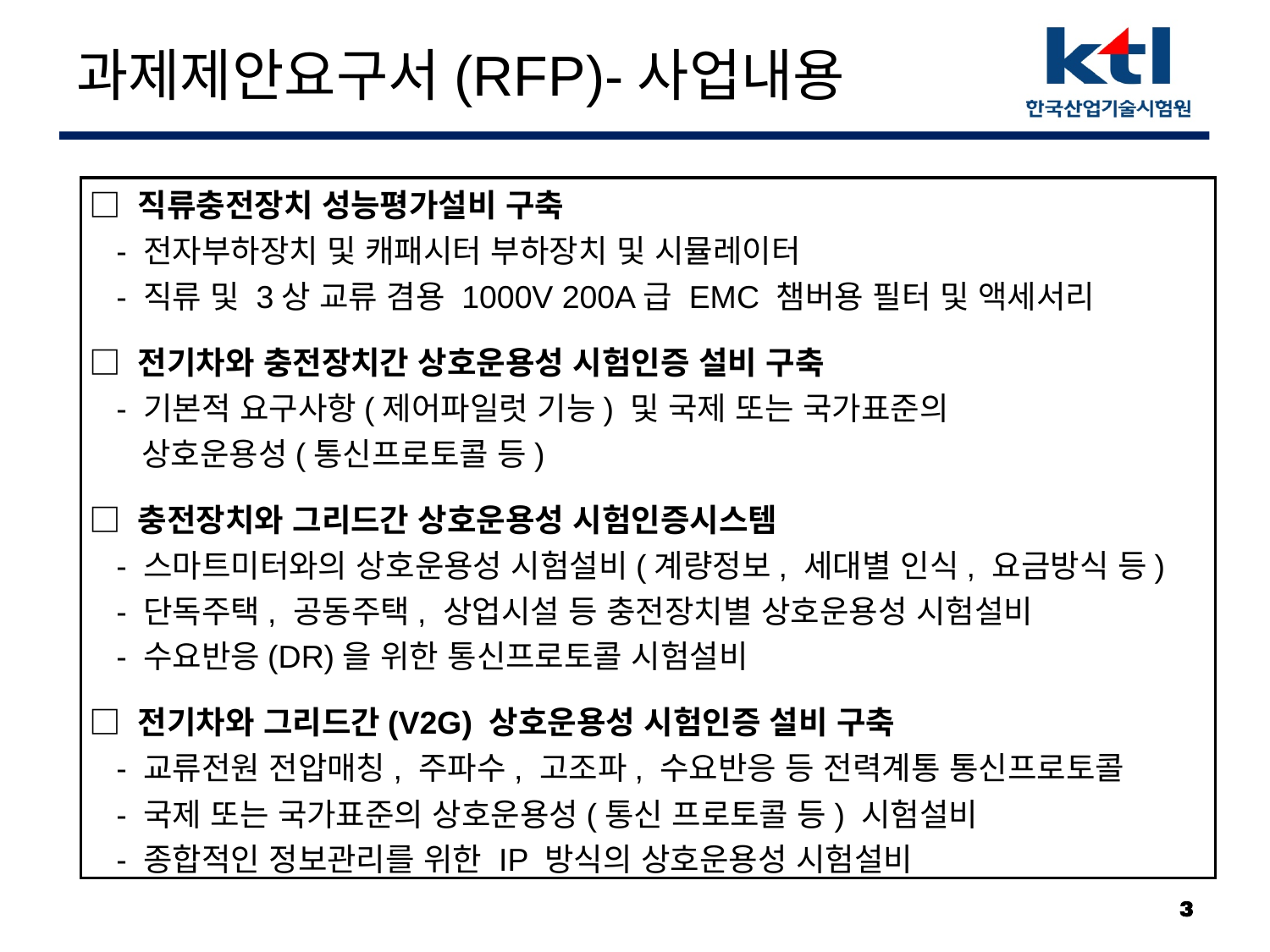

# 과제제안요구서(RFP)-사업내용
 □ 직류충전장치 성능평가설비 구축
    - 전자부하장치 및 캐패시터 부하장치 및 시뮬레이터
    - 직류 및 3상 교류 겸용 1000V 200A급 EMC 챔버용 필터 및 액세서리

 □ 전기차와 충전장치간 상호운용성 시험인증 설비 구축
    - 기본적 요구사항(제어파일럿 기능) 및 국제 또는 국가표준의
      상호운용성(통신프로토콜 등)

 □ 충전장치와 그리드간 상호운용성 시험인증시스템
    - 스마트미터와의 상호운용성 시험설비(계량정보, 세대별 인식, 요금방식 등)
    - 단독주택, 공동주택, 상업시설 등 충전장치별 상호운용성 시험설비
    - 수요반응(DR)을 위한 통신프로토콜 시험설비

 □ 전기차와 그리드간(V2G) 상호운용성 시험인증 설비 구축
    - 교류전원 전압매칭, 주파수, 고조파, 수요반응 등 전력계통 통신프로토콜
    - 국제 또는 국가표준의 상호운용성(통신 프로토콜 등) 시험설비
    - 종합적인 정보관리를 위한 IP 방식의 상호운용성 시험설비
3